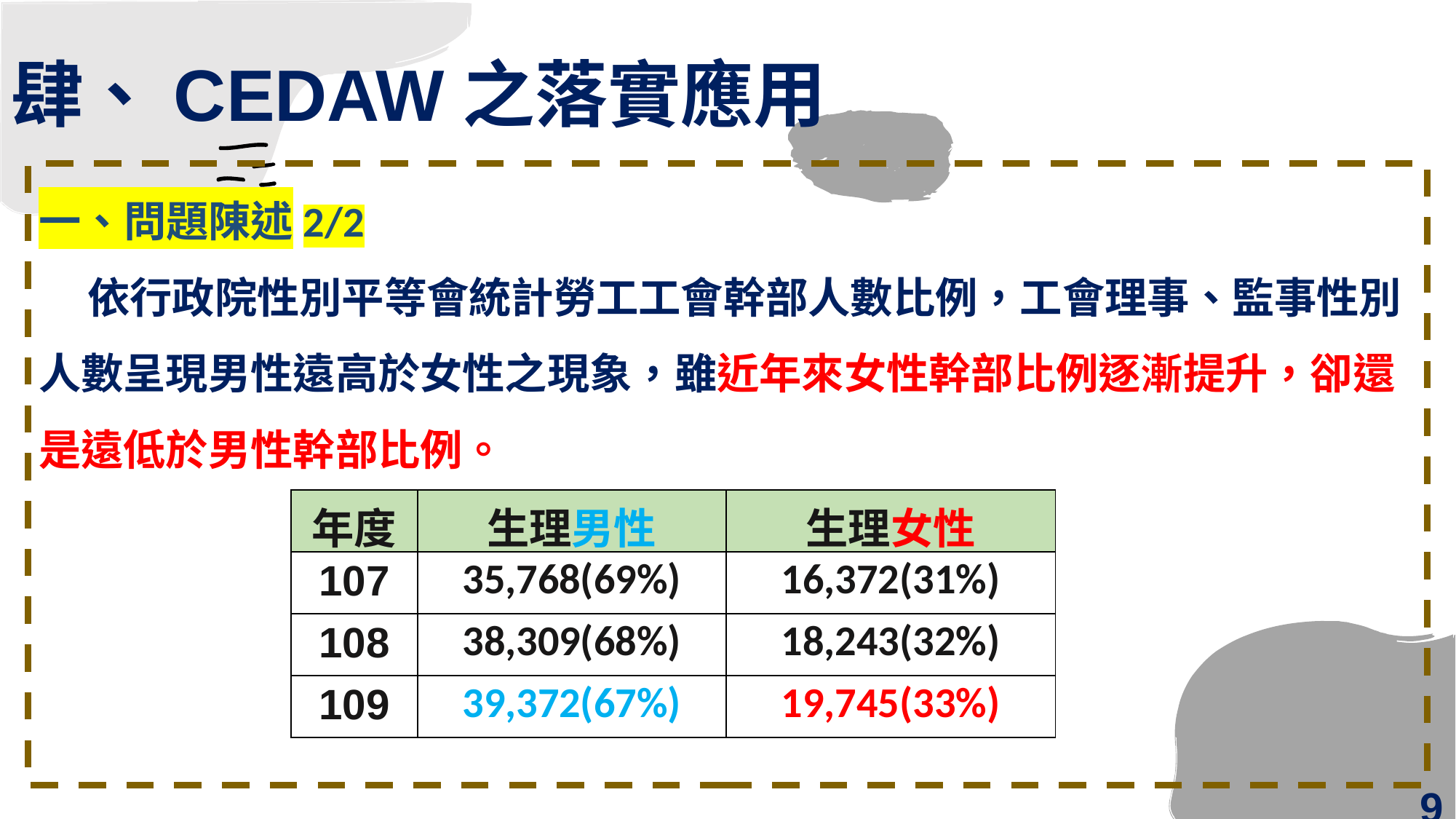

肆、CEDAW之落實應用
一、問題陳述2/2
    依行政院性別平等會統計勞工工會幹部人數比例，工會理事、監事性別人數呈現男性遠高於女性之現象，雖近年來女性幹部比例逐漸提升，卻還是遠低於男性幹部比例。

| 年度 | 生理男性 | 生理女性 |
| --- | --- | --- |
| 107 | 35,768(69%) | 16,372(31%) |
| 108 | 38,309(68%) | 18,243(32%) |
| 109 | 39,372(67%) | 19,745(33%) |
9